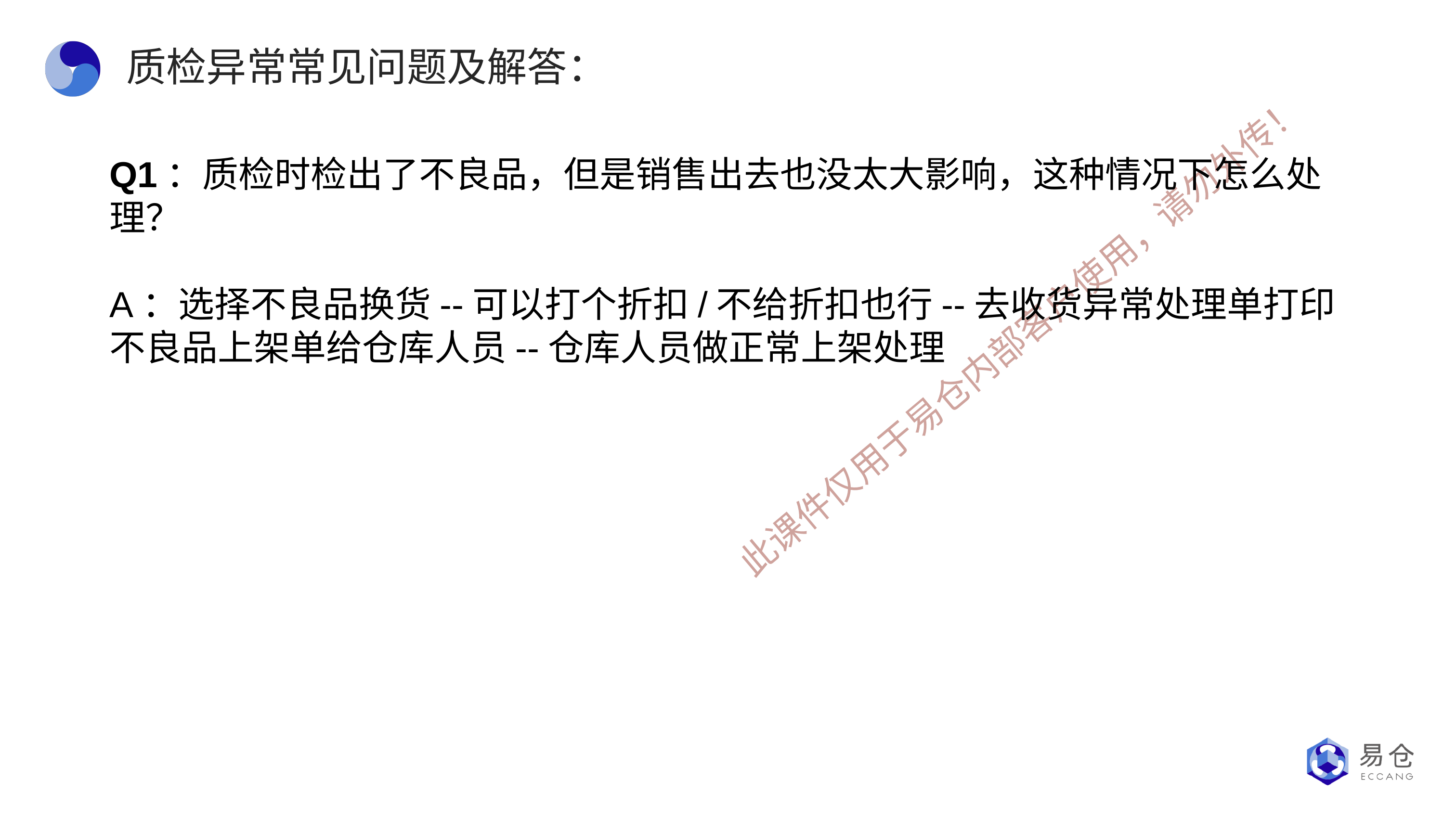

质检异常常见问题及解答：
Q1：质检时检出了不良品，但是销售出去也没太大影响，这种情况下怎么处理？

A：选择不良品换货--可以打个折扣/不给折扣也行--去收货异常处理单打印不良品上架单给仓库人员--仓库人员做正常上架处理